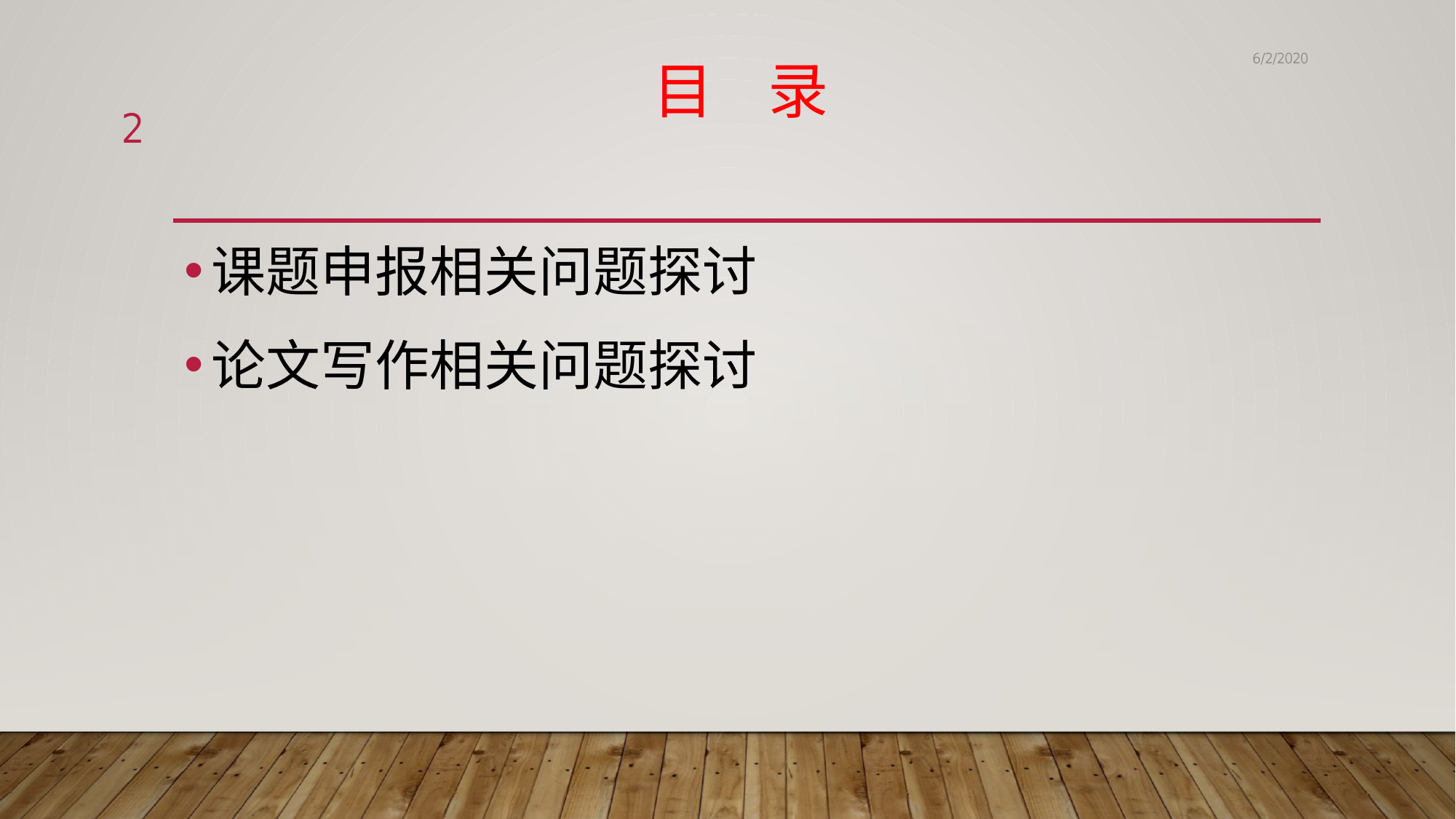

6/2/2020
# 目    录
2
课题申报相关问题探讨
论文写作相关问题探讨